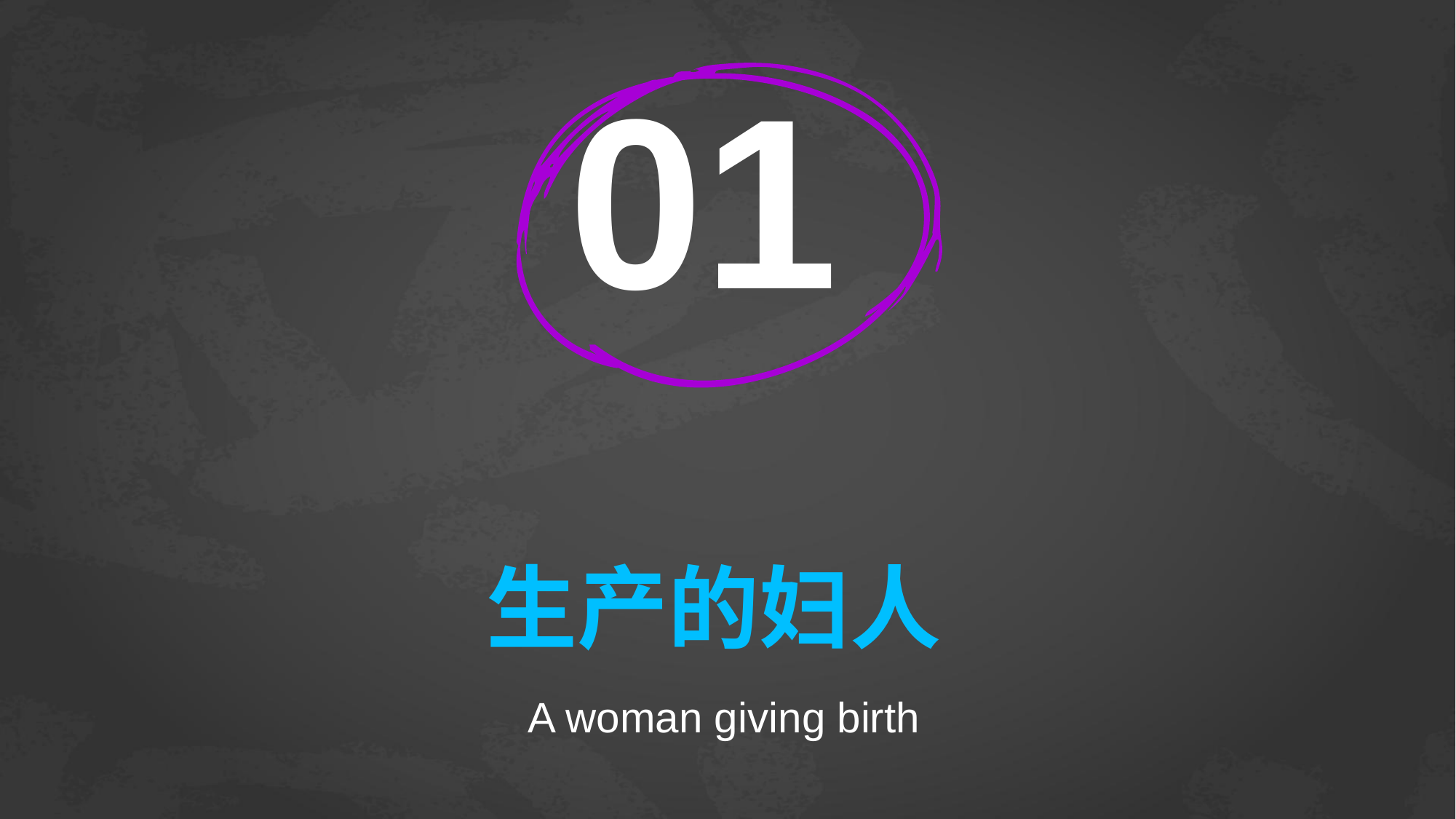

01
# 生产的妇人

A woman giving birth